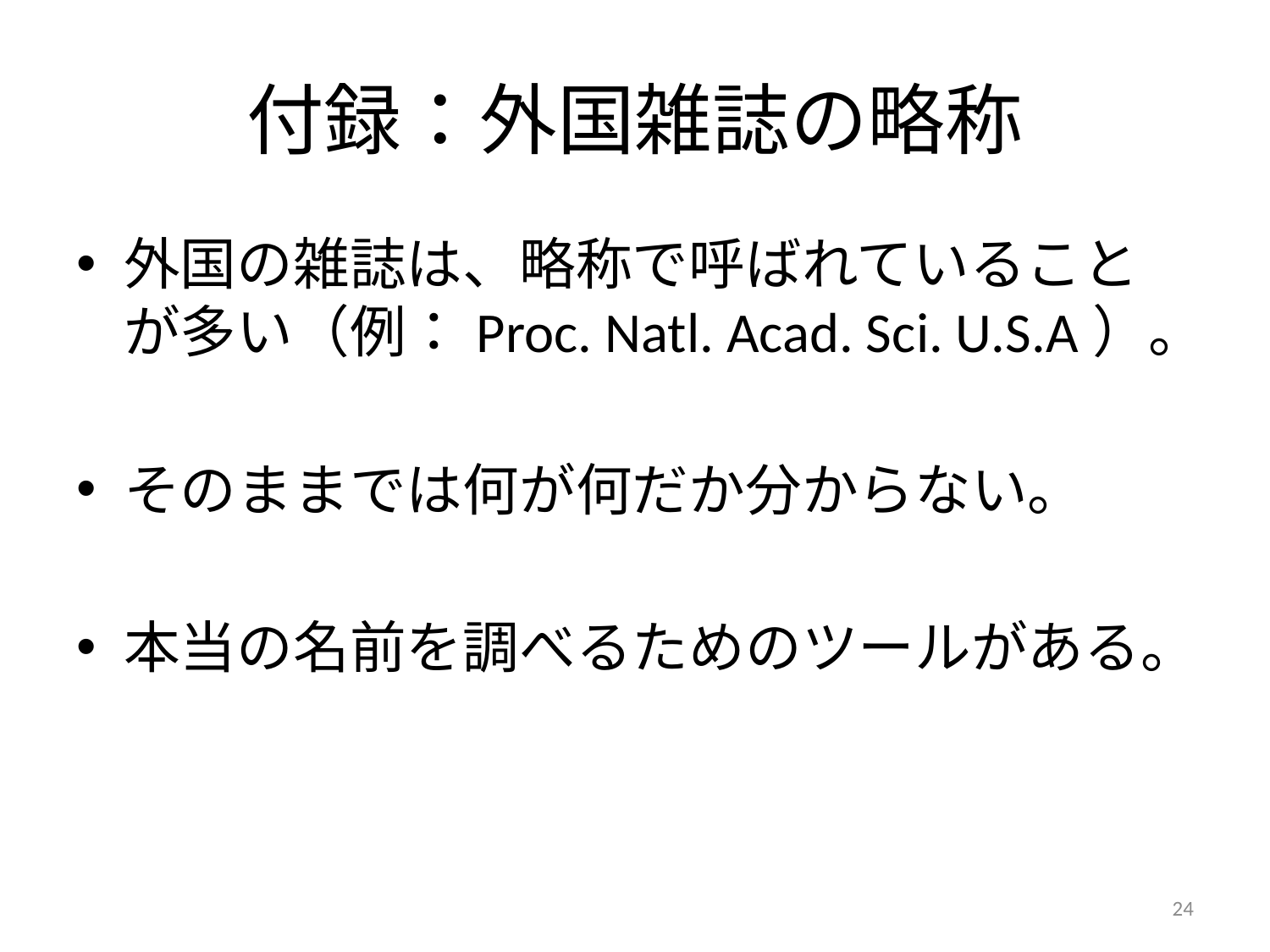

# 付録：外国雑誌の略称
外国の雑誌は、略称で呼ばれていることが多い（例：Proc. Natl. Acad. Sci. U.S.A）。

そのままでは何が何だか分からない。

本当の名前を調べるためのツールがある。
24